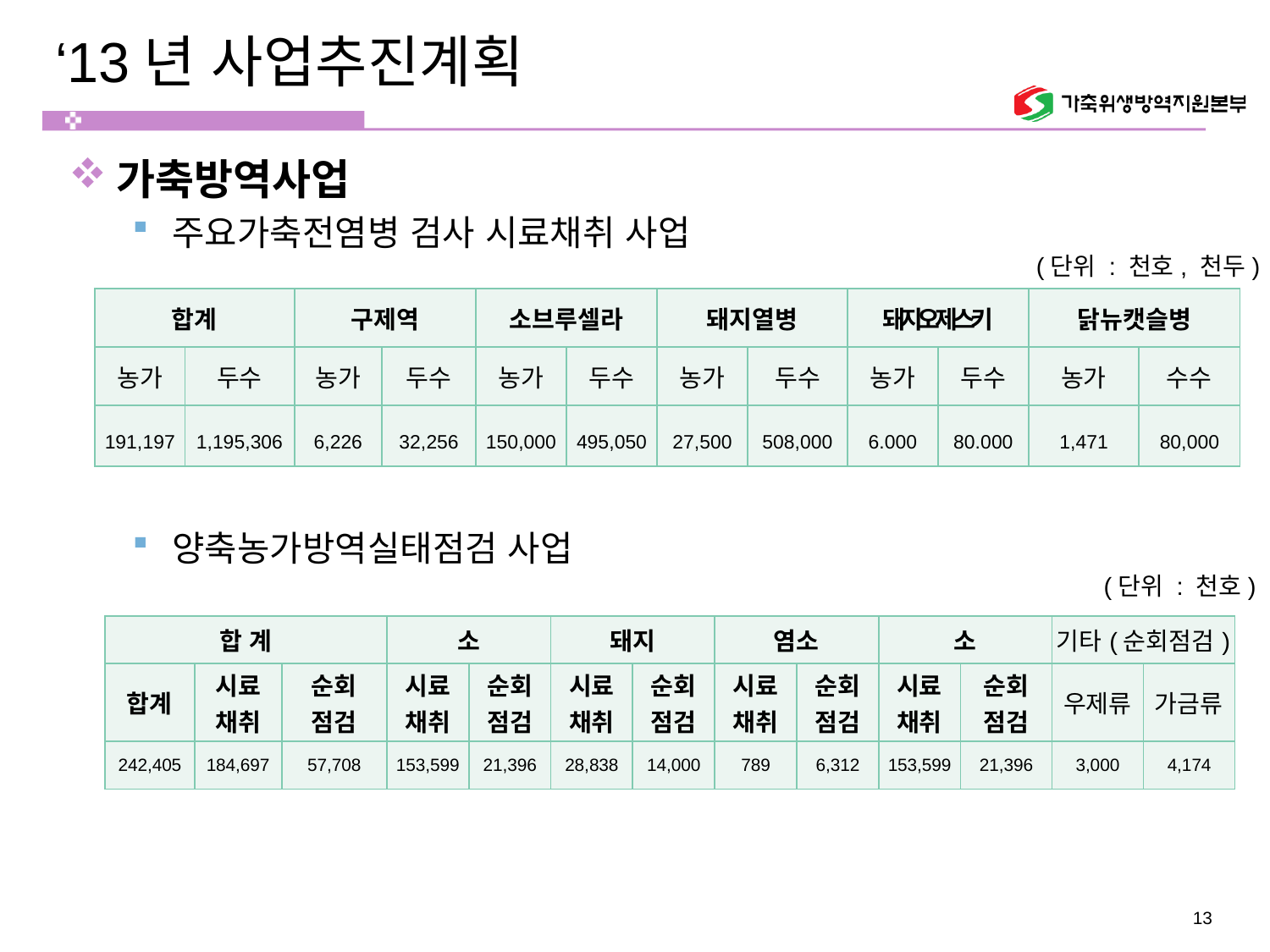

# ‘13년 사업추진계획
가축방역사업
주요가축전염병 검사 시료채취 사업

양축농가방역실태점검 사업

(단위 : 천호, 천두)
| 합계 |  | 구제역 |  | 소브루셀라 |  | 돼지열병 |  | 돼지오제스키 |  | 닭뉴캣슬병 |  |
| --- | --- | --- | --- | --- | --- | --- | --- | --- | --- | --- | --- |
| 농가 | 두수 | 농가 | 두수 | 농가 | 두수 | 농가 | 두수 | 농가 | 두수 | 농가 | 수수 |
| 191,197 | 1,195,306 | 6,226 | 32,256 | 150,000 | 495,050 | 27,500 | 508,000 | 6.000 | 80.000 | 1,471 | 80,000 |
(단위 : 천호)
| 합 계 |  |  | 소 |  | 돼지 |  | 염소 |  | 소 |  | 기타(순회점검) |  |
| --- | --- | --- | --- | --- | --- | --- | --- | --- | --- | --- | --- | --- |
| 합계 | 시료 채취 | 순회 점검 | 시료 채취 | 순회 점검 | 시료 채취 | 순회 점검 | 시료 채취 | 순회 점검 | 시료 채취 | 순회 점검 | 우제류 | 가금류 |
| 242,405 | 184,697 | 57,708 | 153,599 | 21,396 | 28,838 | 14,000 | 789 | 6,312 | 153,599 | 21,396 | 3,000 | 4,174 |
13